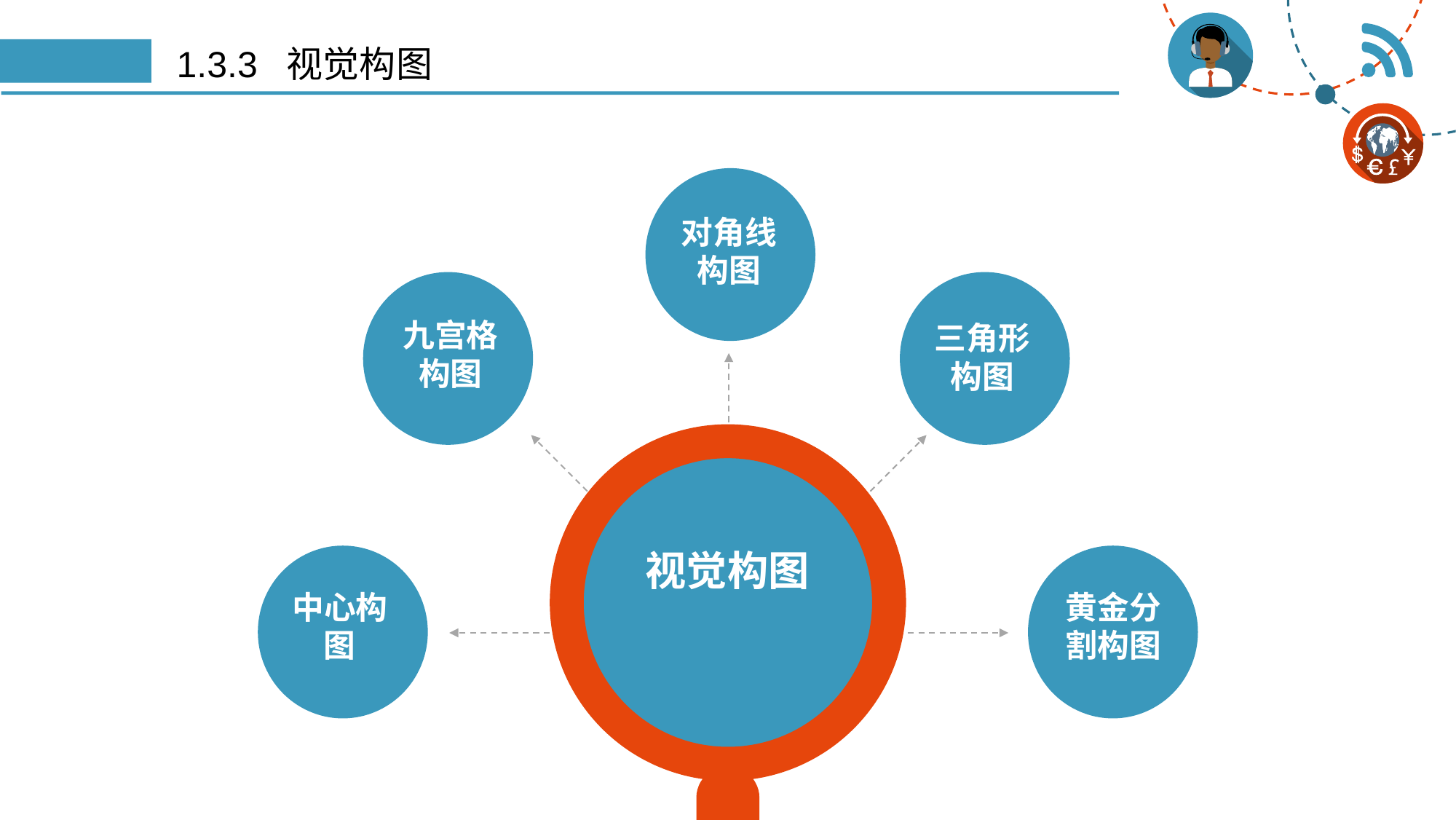

# 1.3.3  视觉构图

对角线构图

九宫格构图
三角形构图

视觉构图

中心构图
黄金分割构图